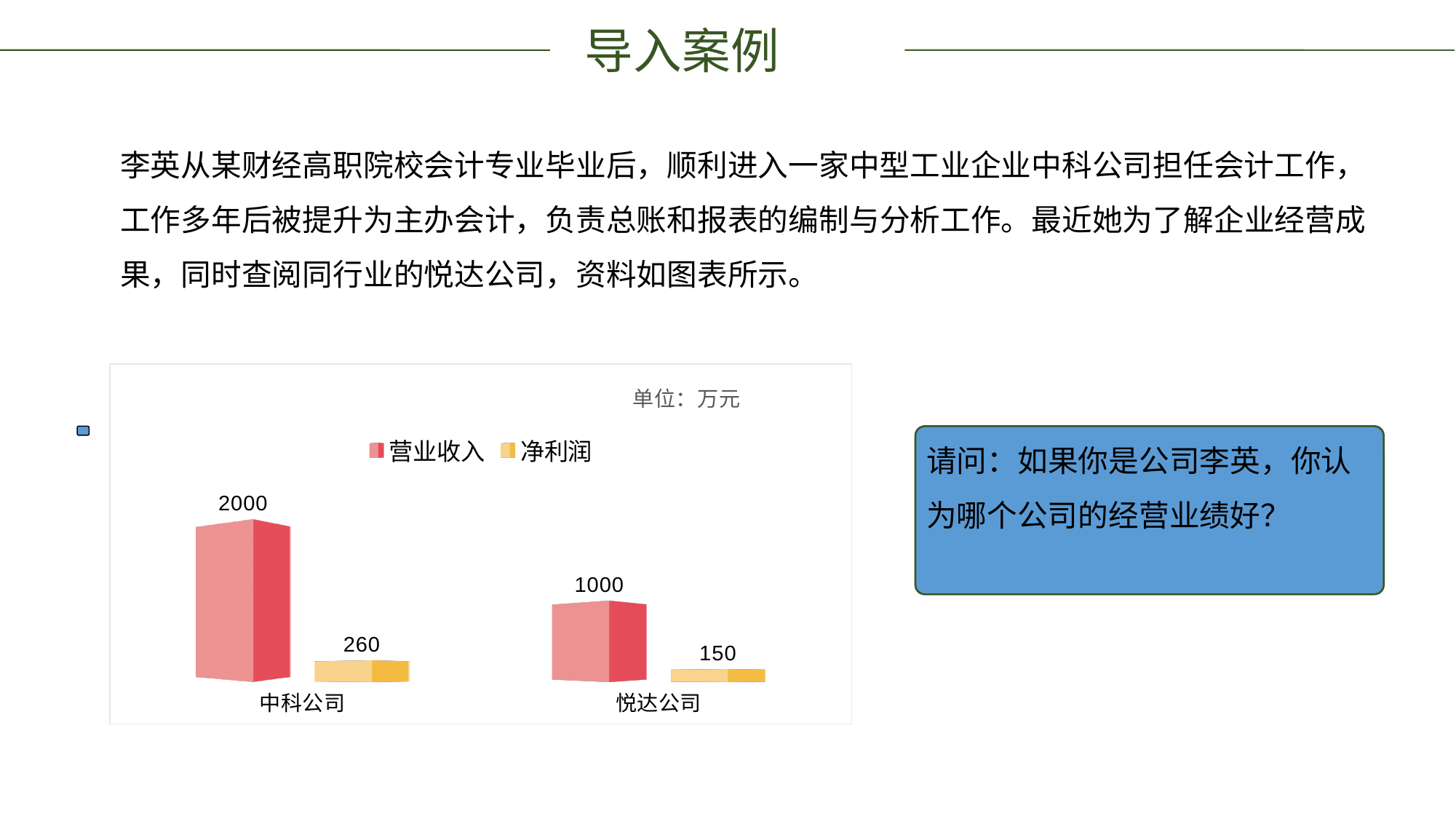

导入案例

李英从某财经高职院校会计专业毕业后，顺利进入一家中型工业企业中科公司担任会计工作，工作多年后被提升为主办会计，负责总账和报表的编制与分析工作。最近她为了解企业经营成果，同时查阅同行业的悦达公司，资料如图表所示。

### Chart:               单位：万元

| Category | 营业收入 | 净利润 |
|---|---|---|
| 中科公司 | 2000.0 | 260.0 |
| 悦达公司 | 1000.0 | 150.0 |
请问：如果你是公司李英，你认为哪个公司的经营业绩好？